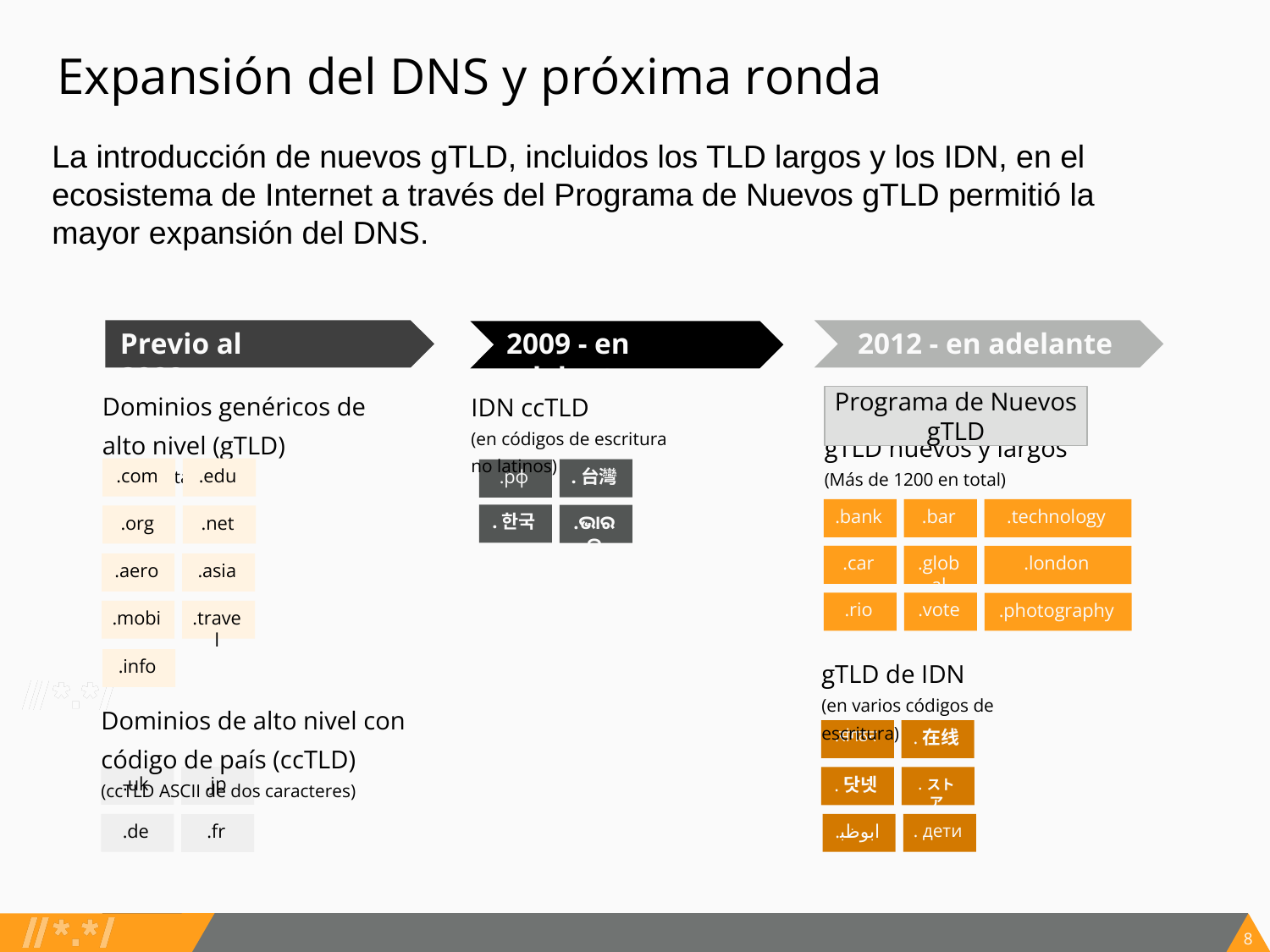

# Expansión del DNS y próxima ronda
La introducción de nuevos gTLD, incluidos los TLD largos y los IDN, en el ecosistema de Internet a través del Programa de Nuevos gTLD permitió la mayor expansión del DNS.
2016
2012 - en adelante
Previo al 2009
2009 - en adelante

Dominios genéricos de alto nivel (gTLD)
(22 en total)
IDN ccTLD
(en códigos de escritura no latinos)
Programa de Nuevos gTLD
gTLD nuevos y largos
(Más de 1200 en total)

.com
.edu
.台灣
.рф
.bank
.bar
.technology
.한국
.ଭାରତ
.org
.net
.car
.global
.london
.aero
.asia
.vote
.rio
.photography
.mobi
.travel
gTLD de IDN
(en varios códigos de escritura)
.info
Dominios de alto nivel con código de país (ccTLD)
(ccTLD ASCII de dos caracteres)
.संगठन
.在线
.uk
.jp
.ストア
.닷넷
.de
.ابوظبي
. дети
.fr